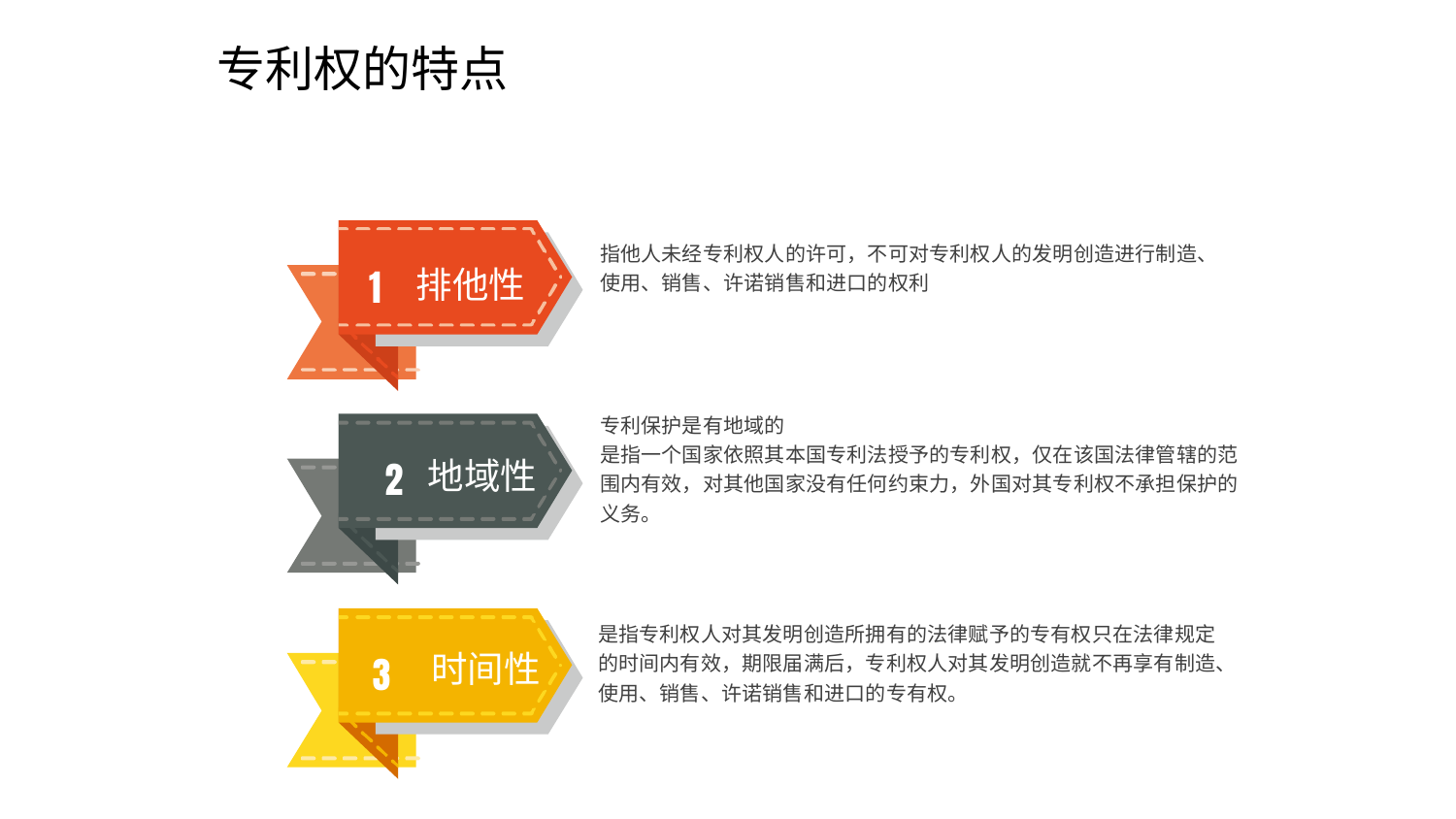

# 专利权的特点
并列关系

指他人未经专利权人的许可，不可对专利权人的发明创造进行制造、使用、销售、许诺销售和进口的权利

排他性
1

专利保护是有地域的
是指一个国家依照其本国专利法授予的专利权，仅在该国法律管辖的范围内有效，对其他国家没有任何约束力，外国对其专利权不承担保护的义务。

地域性
2

是指专利权人对其发明创造所拥有的法律赋予的专有权只在法律规定的时间内有效，期限届满后，专利权人对其发明创造就不再享有制造、使用、销售、许诺销售和进口的专有权。

时间性
3

Title